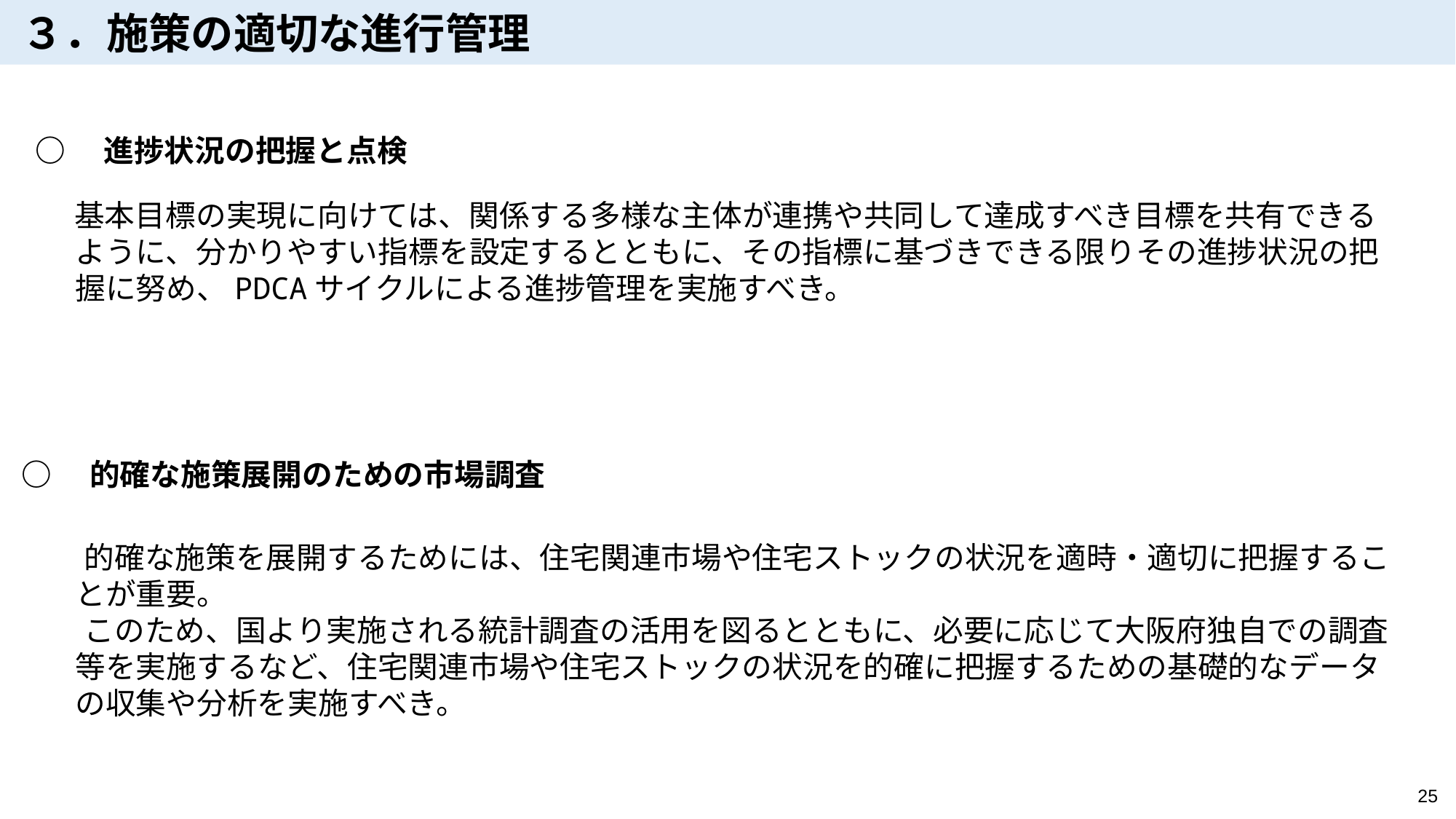

３．施策の適切な進行管理
○　進捗状況の把握と点検
基本目標の実現に向けては、関係する多様な主体が連携や共同して達成すべき目標を共有できるように、分かりやすい指標を設定するとともに、その指標に基づきできる限りその進捗状況の把握に努め、PDCAサイクルによる進捗管理を実施すべき。
○　的確な施策展開のための市場調査
　的確な施策を展開するためには、住宅関連市場や住宅ストックの状況を適時・適切に把握することが重要。
　このため、国より実施される統計調査の活用を図るとともに、必要に応じて大阪府独自での調査等を実施するなど、住宅関連市場や住宅ストックの状況を的確に把握するための基礎的なデータの収集や分析を実施すべき。
25